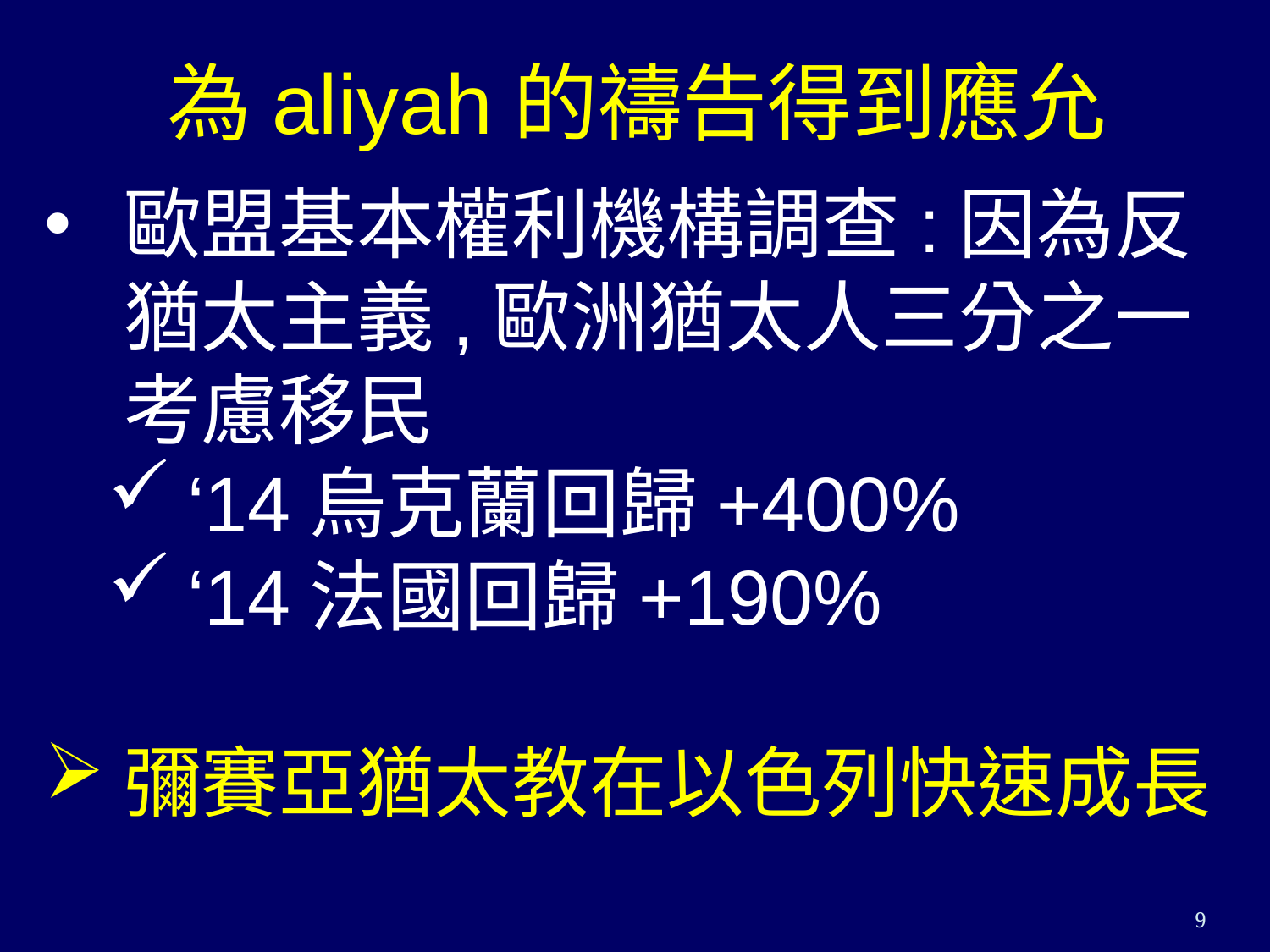

為aliyah的禱告得到應允
歐盟基本權利機構調查:因為反猶太主義,歐洲猶太人三分之一考慮移民
‘14烏克蘭回歸+400%
‘14法國回歸+190%

彌賽亞猶太教在以色列快速成長

9